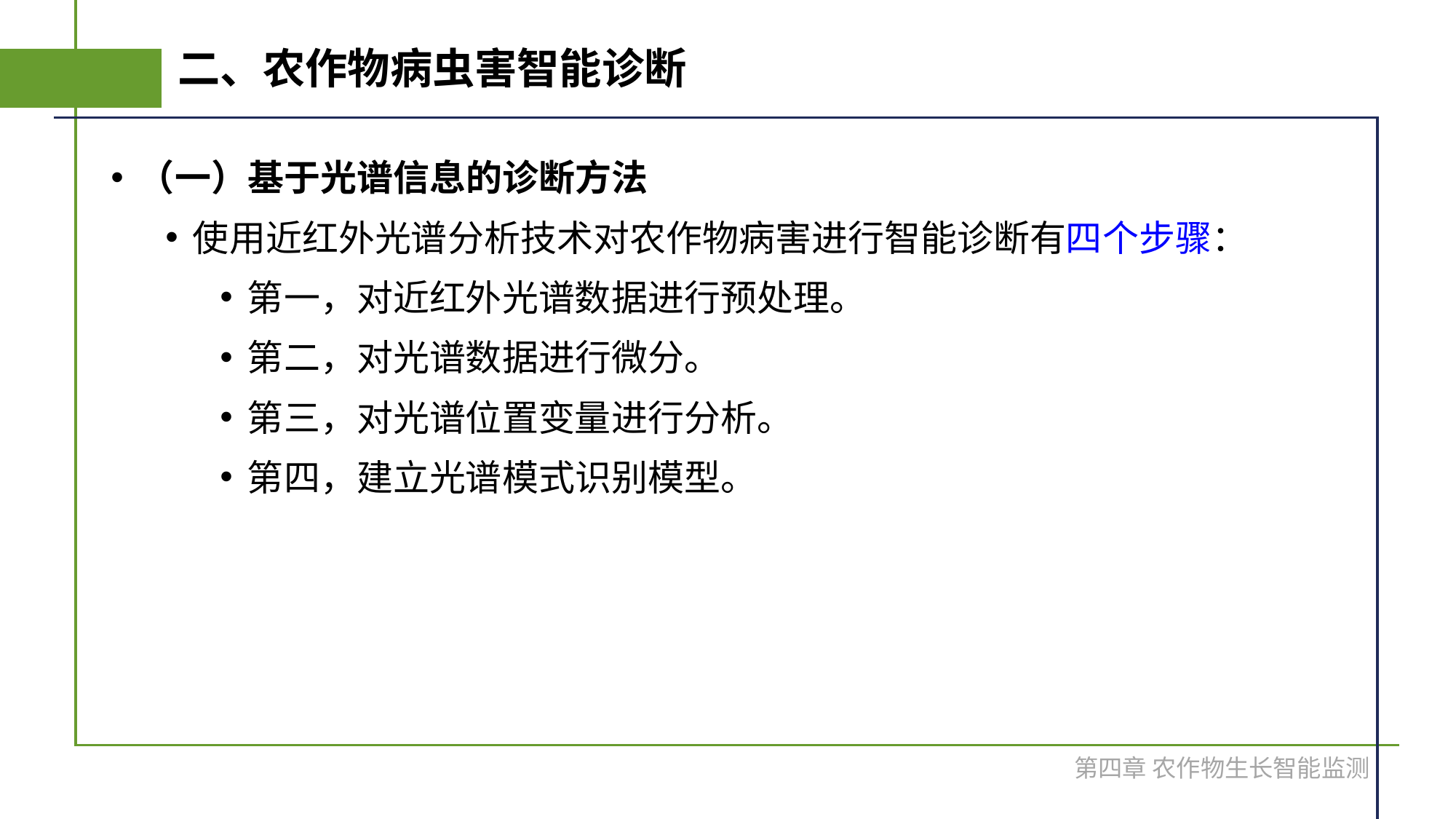

# 二、农作物病虫害智能诊断
（一）基于光谱信息的诊断方法
使用近红外光谱分析技术对农作物病害进行智能诊断有四个步骤：
第一，对近红外光谱数据进行预处理。
第二，对光谱数据进行微分。
第三，对光谱位置变量进行分析。
第四，建立光谱模式识别模型。
第四章 农作物生长智能监测